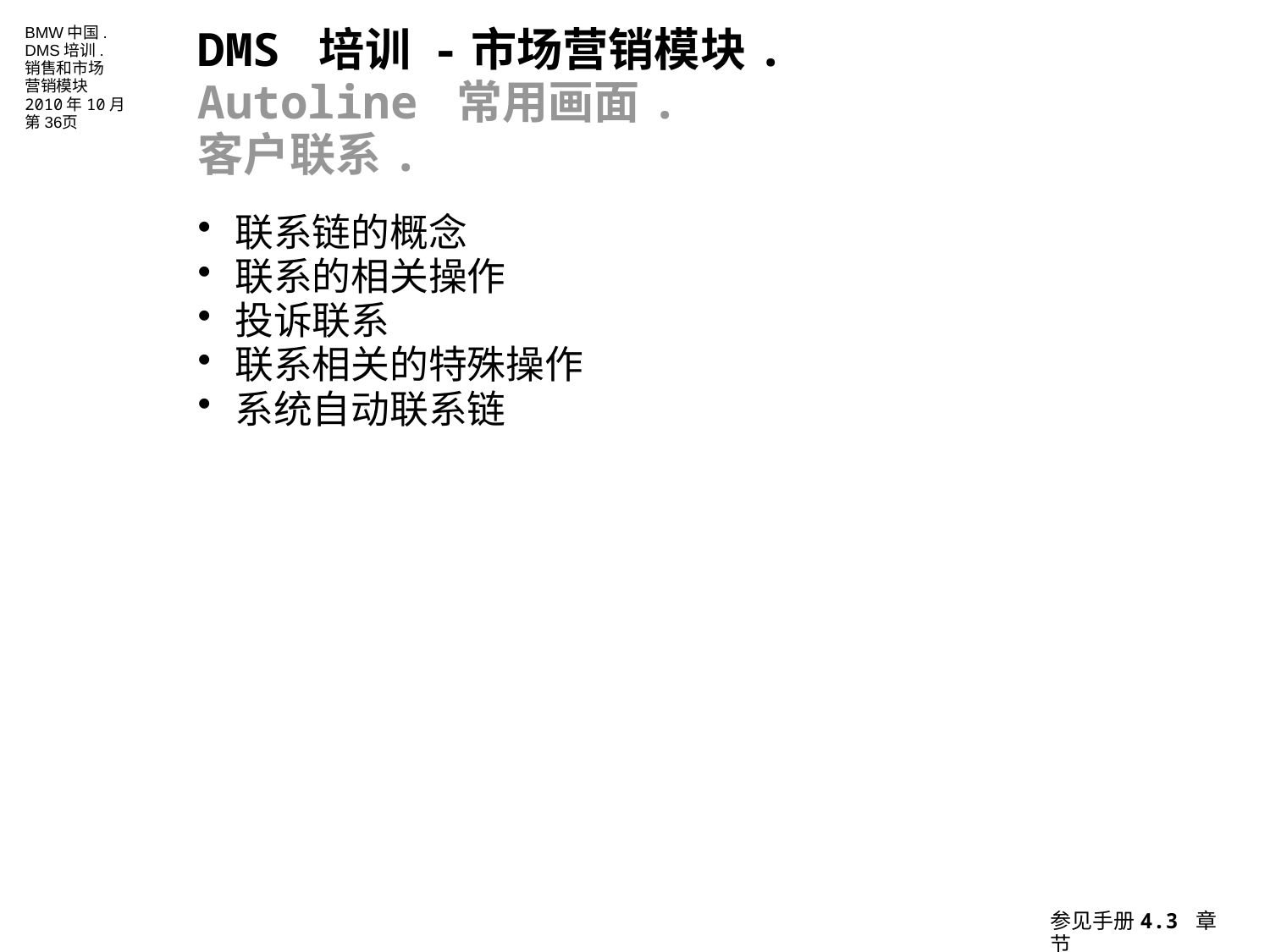

DMS 培训 -市场营销模块.
Autoline 常用画面.
客户联系.
联系链的概念
联系的相关操作
投诉联系
联系相关的特殊操作
系统自动联系链

参见手册4.3 章节